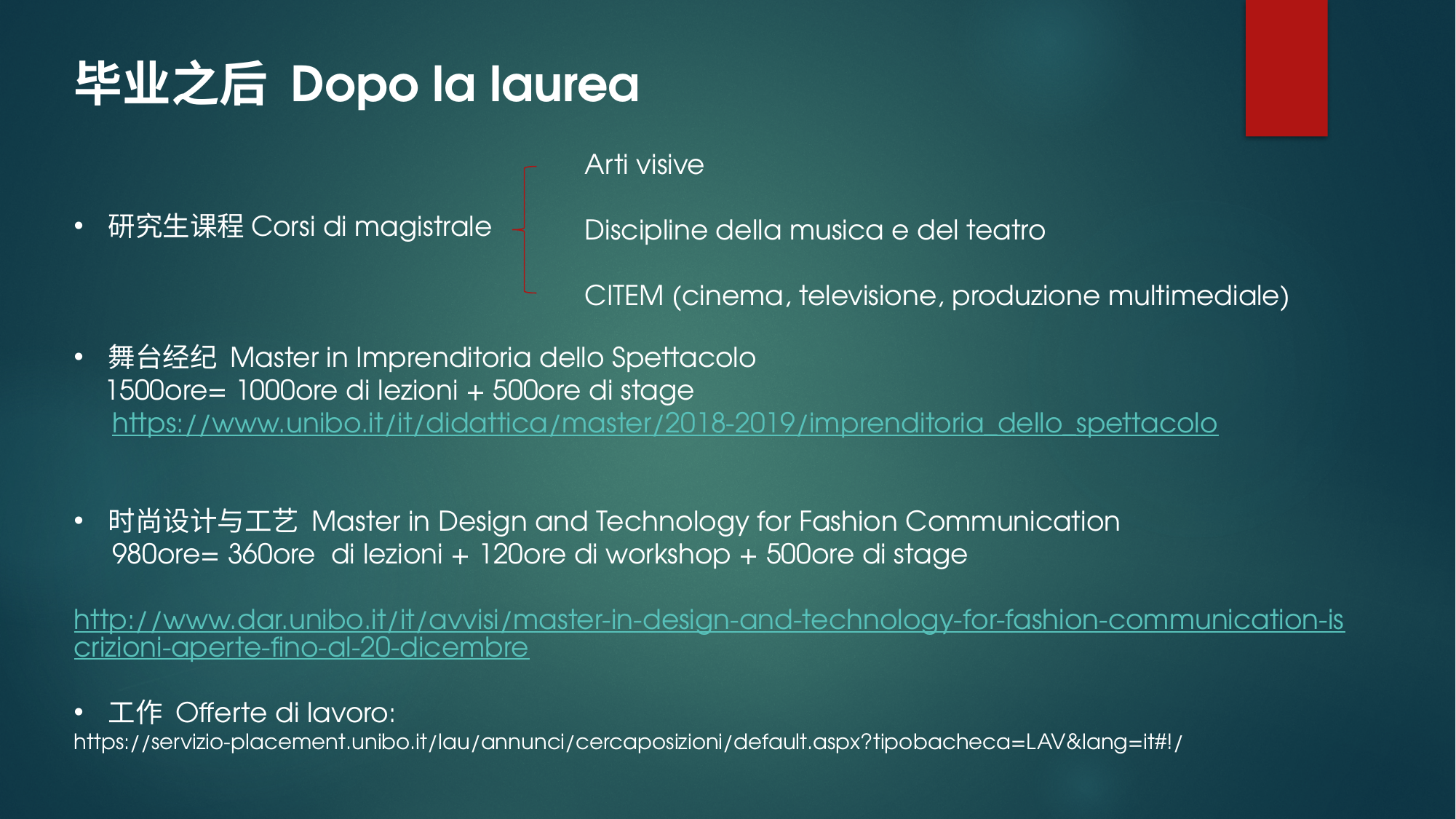

毕业之后 Dopo la laurea

研究生课程Corsi di magistrale

舞台经纪 Master in Imprenditoria dello Spettacolo
    1500ore= 1000ore di lezioni + 500ore di stage
     https://www.unibo.it/it/didattica/master/2018-2019/imprenditoria_dello_spettacolo

时尚设计与工艺 Master in Design and Technology for Fashion Communication
     980ore= 360ore  di lezioni + 120ore di workshop + 500ore di stage
     http://www.dar.unibo.it/it/avvisi/master-in-design-and-technology-for-fashion-communication-iscrizioni-aperte-fino-al-20-dicembre

工作 Offerte di lavoro:
https://servizio-placement.unibo.it/lau/annunci/cercaposizioni/default.aspx?tipobacheca=LAV&lang=it#!/

Arti visive

Discipline della musica e del teatro

CITEM (cinema, televisione, produzione multimediale)